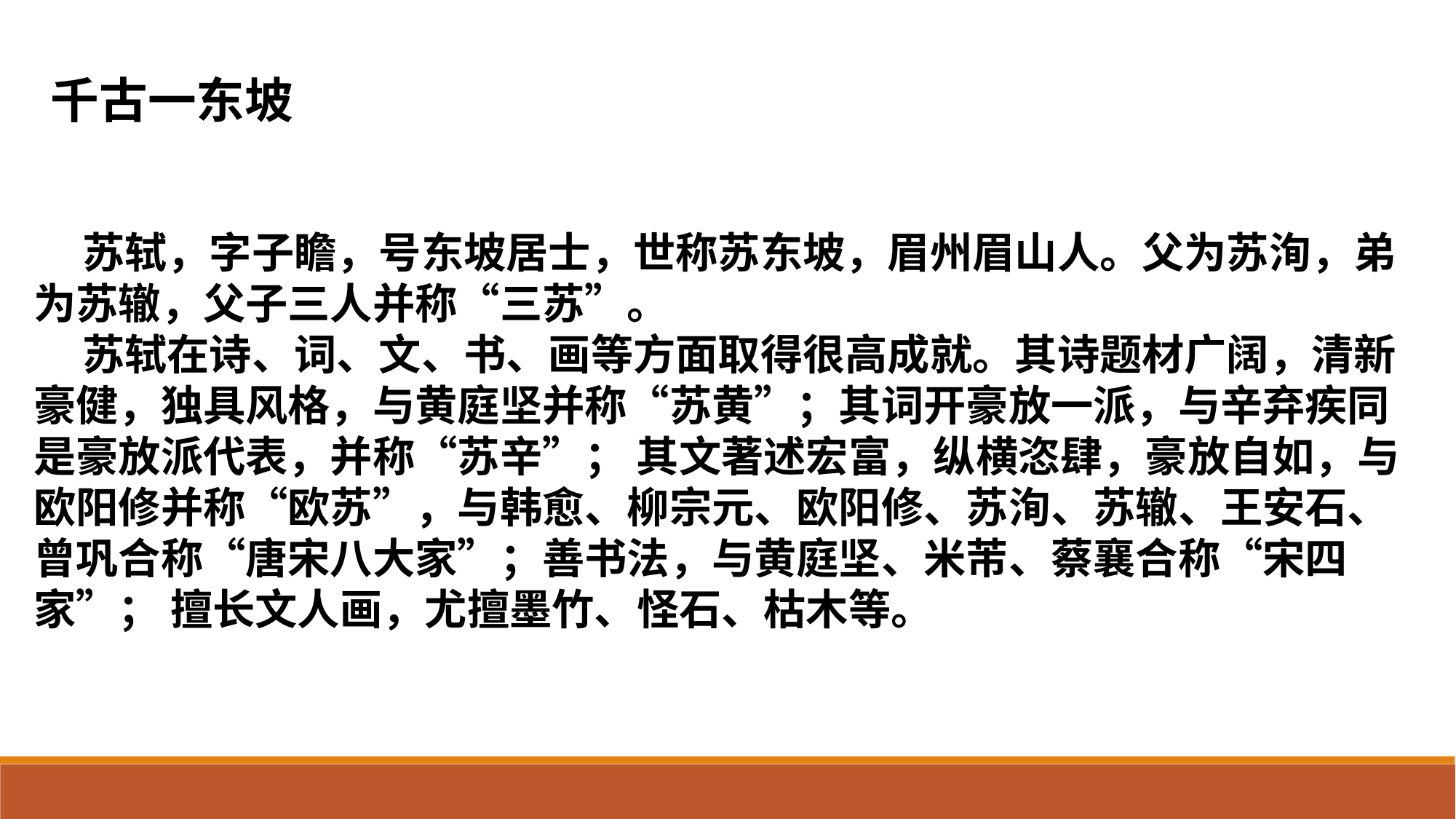

千古一东坡
    苏轼，字子瞻，号东坡居士，世称苏东坡，眉州眉山人。父为苏洵，弟为苏辙，父子三人并称“三苏”。
    苏轼在诗、词、文、书、画等方面取得很高成就。其诗题材广阔，清新豪健，独具风格，与黄庭坚并称“苏黄”；其词开豪放一派，与辛弃疾同是豪放派代表，并称“苏辛”； 其文著述宏富，纵横恣肆，豪放自如，与欧阳修并称“欧苏”，与韩愈、柳宗元、欧阳修、苏洵、苏辙、王安石、曾巩合称“唐宋八大家”；善书法，与黄庭坚、米芾、蔡襄合称“宋四家”； 擅长文人画，尤擅墨竹、怪石、枯木等。